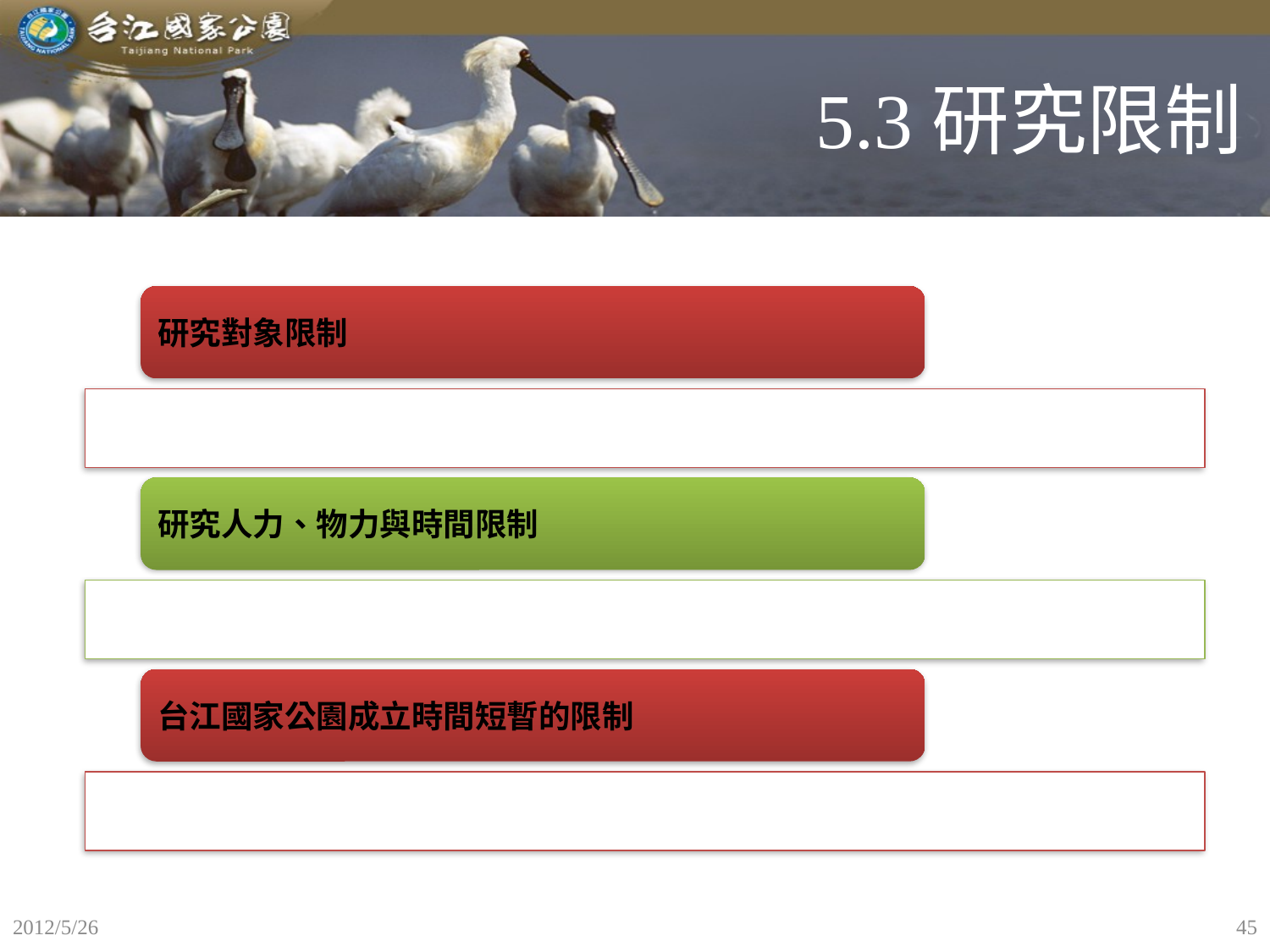

# 5.3研究限制
研究對象限制
研究人力、物力與時間限制
台江國家公園成立時間短暫的限制
2012/5/26
45